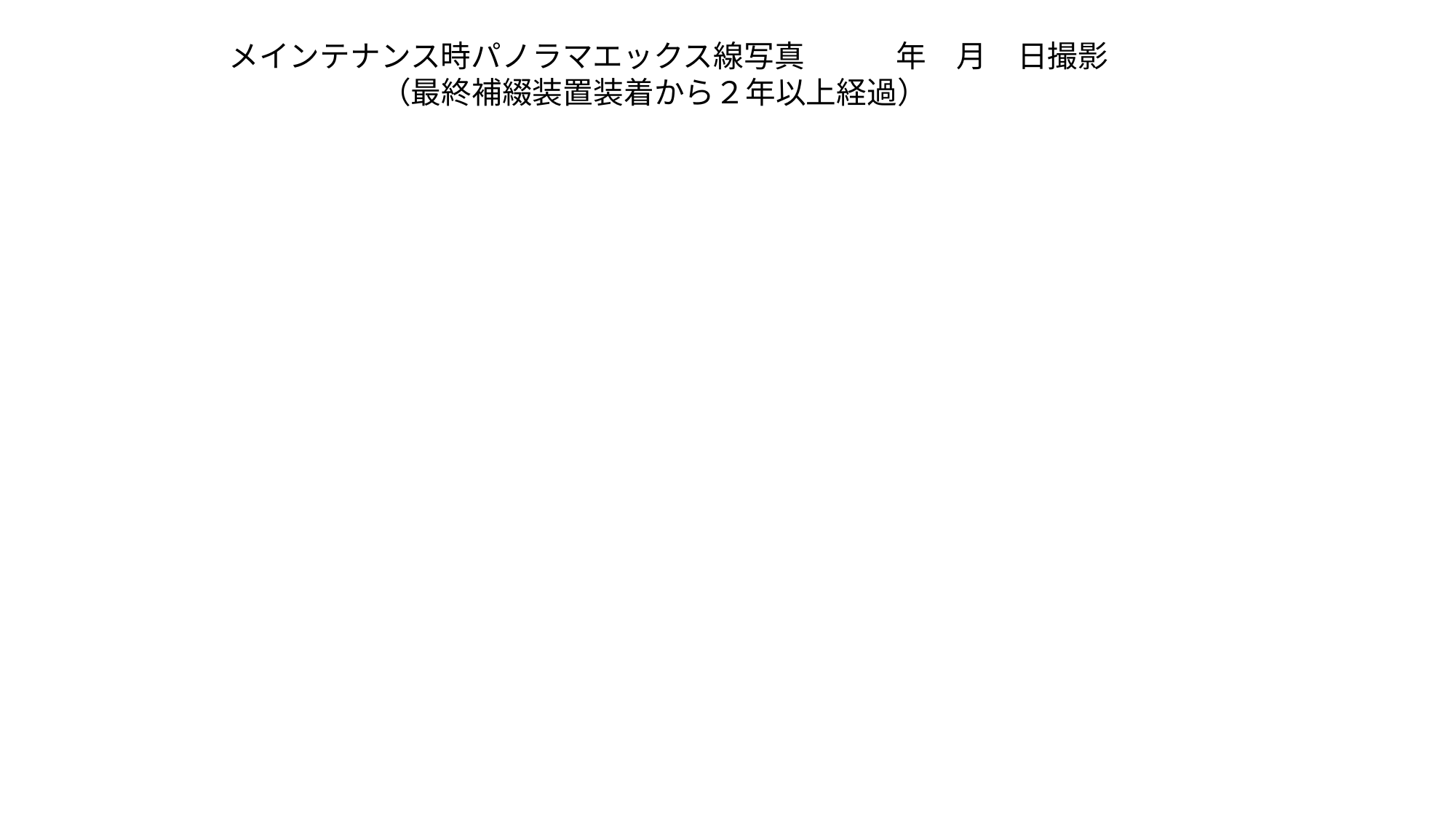

メインテナンス時パノラマエックス線写真　　　年　月　日撮影
　　　　　（最終補綴装置装着から２年以上経過）